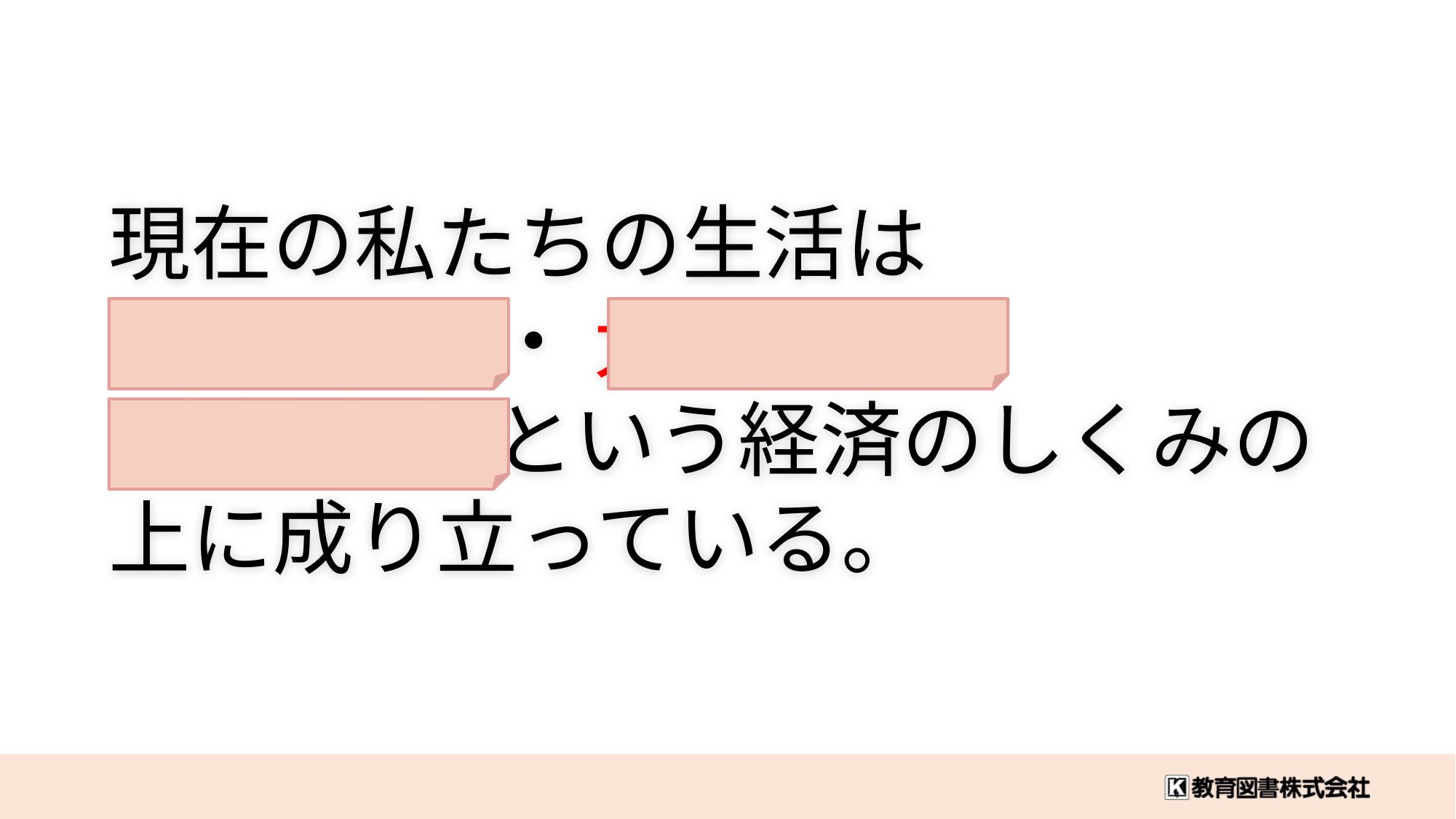

現在の私たちの生活は
 大量生産 ・ 大量消費 ・
 大量廃棄 という経済のしくみの上に成り立っている。